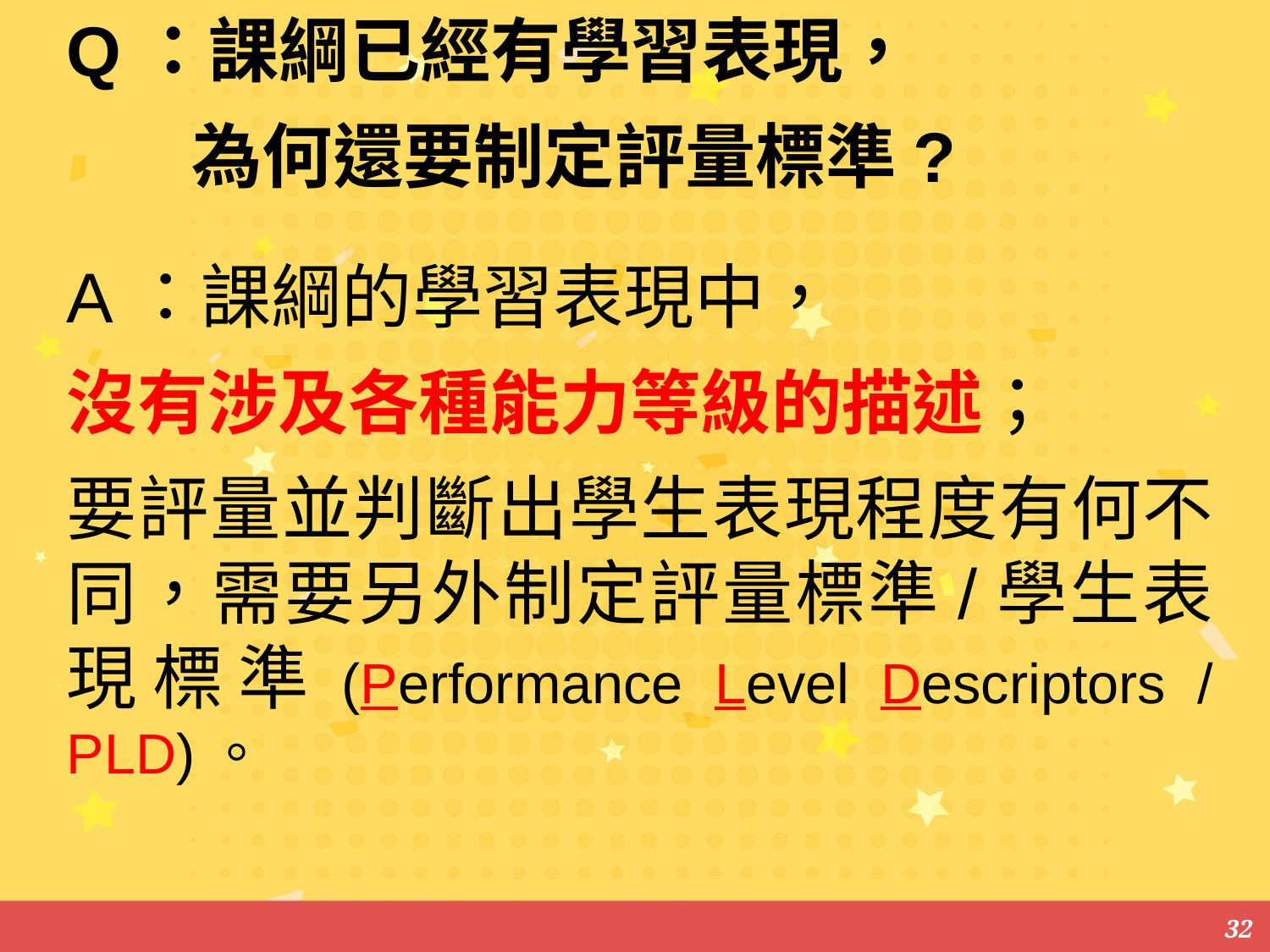

Q：課綱已經有學習表現，
為何還要制定評量標準?
A：課綱的學習表現中，
沒有涉及各種能力等級的描述；
要評量並判斷出學生表現程度有何不同，需要另外制定評量標準/學生表現標準(Performance Level Descriptors / PLD)。
32